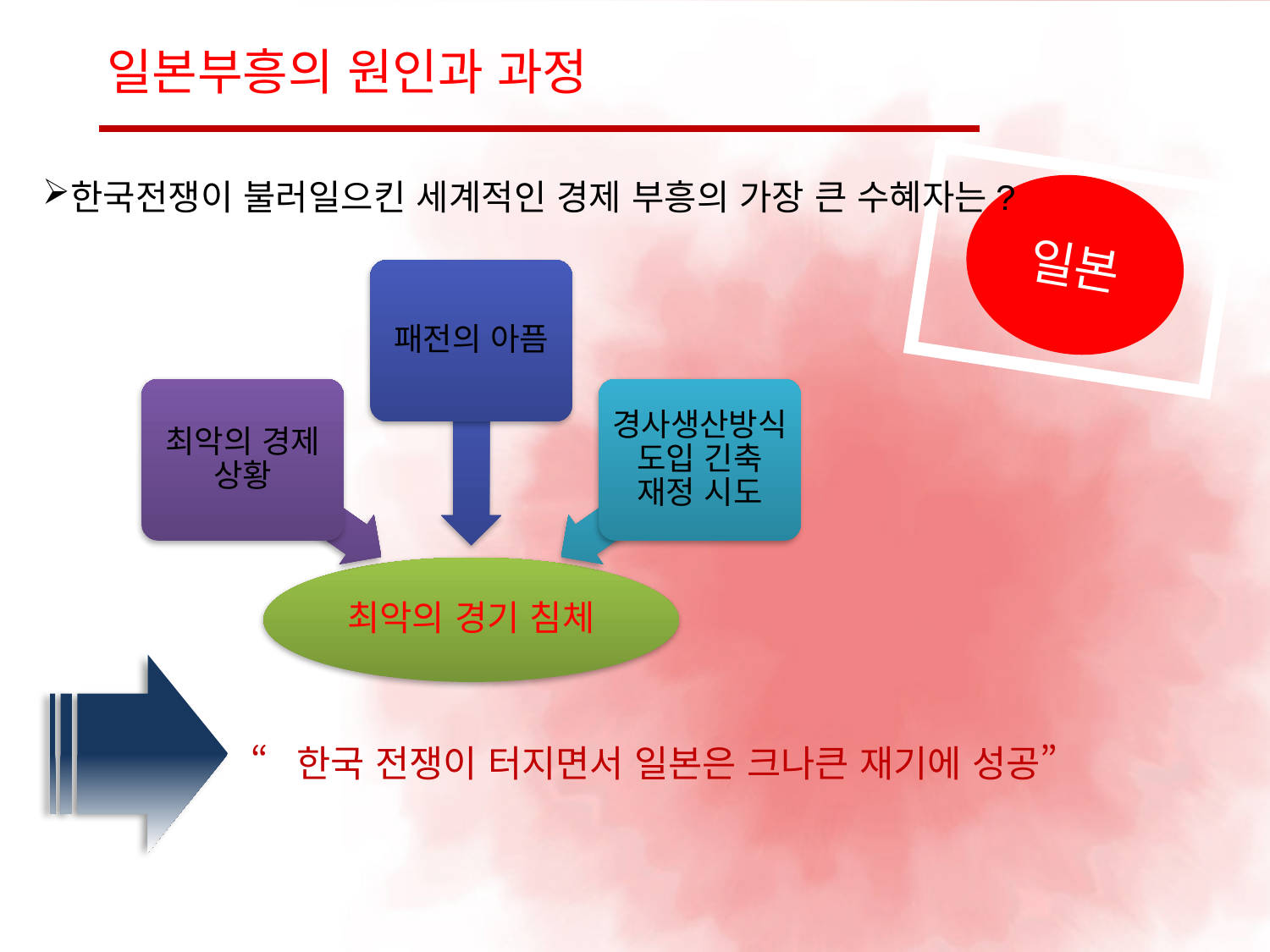

# 일본부흥의 원인과 과정

한국전쟁이 불러일으킨 세계적인 경제 부흥의 가장 큰 수혜자는?

일본
최악의 경기 침체
최악의 경제 상황
패전의 아픔
경사생산방식도입 긴축 재정 시도

“한국 전쟁이 터지면서 일본은 크나큰 재기에 성공”